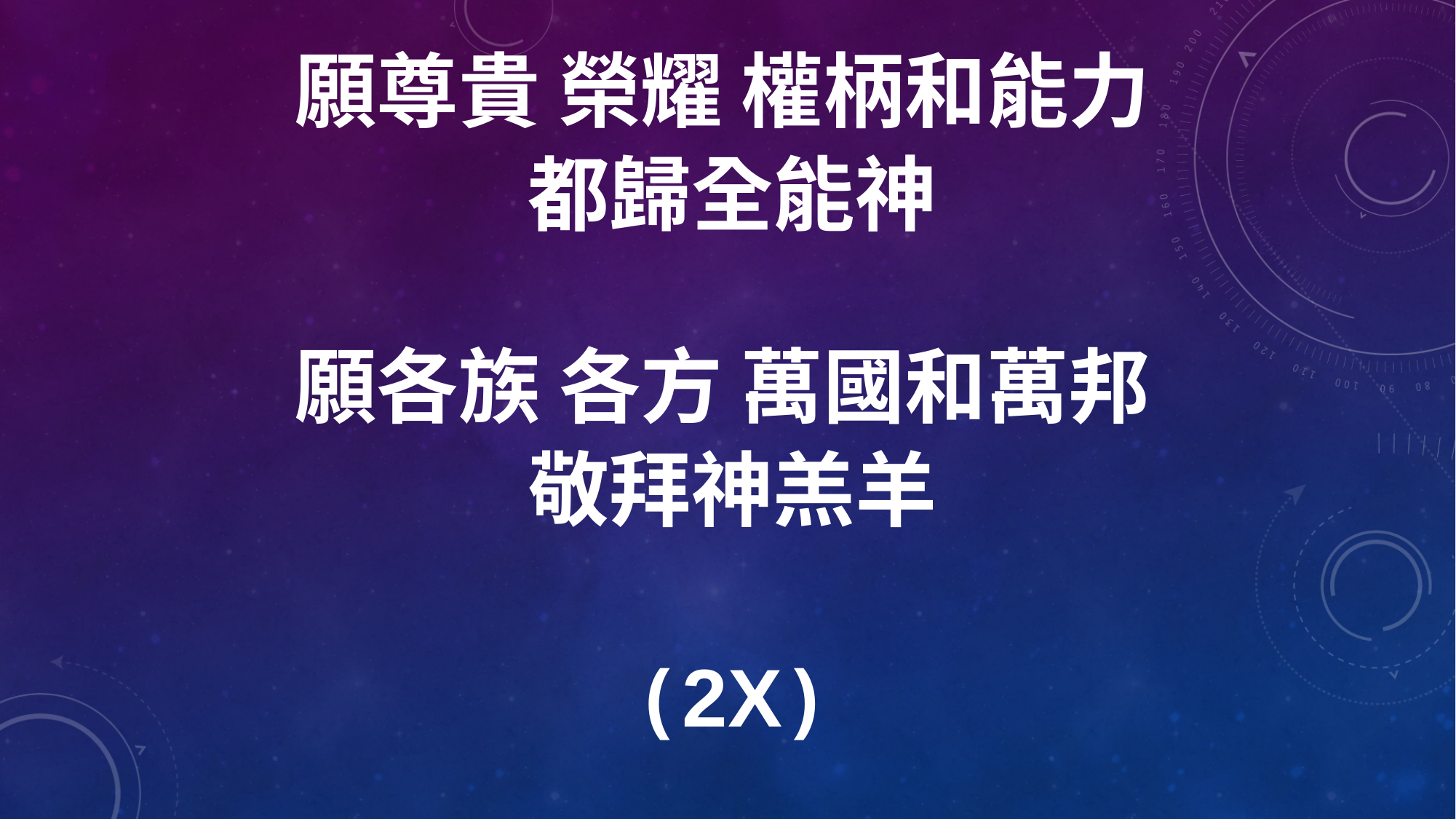

願尊貴 榮耀 權柄和能力
都歸全能神
願各族 各方 萬國和萬邦
敬拜神羔羊

(2X)